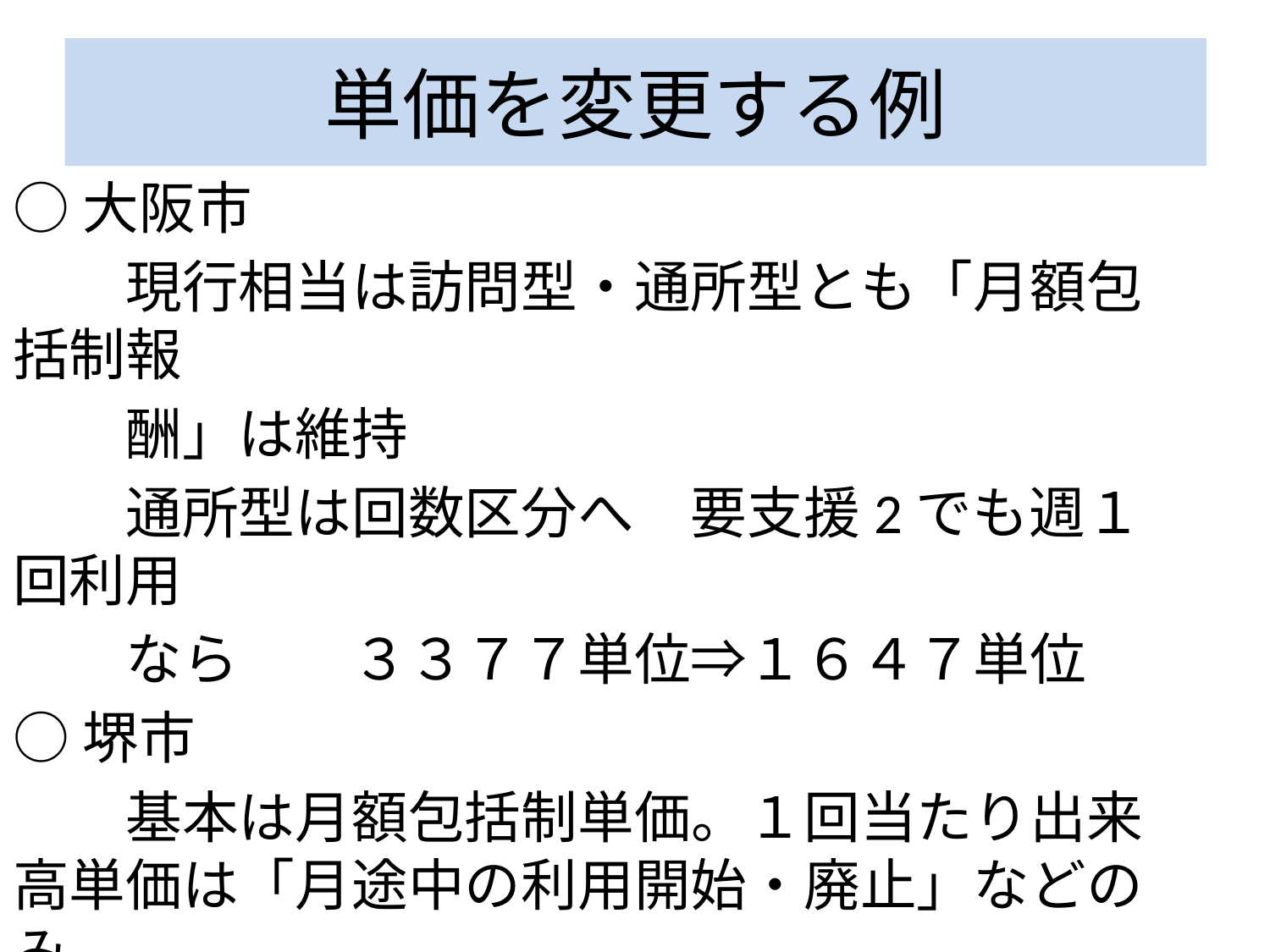

# 単価を変更する例
○大阪市
　　現行相当は訪問型・通所型とも「月額包括制報
　　酬」は維持
　　通所型は回数区分へ　要支援2でも週１回利用
　　なら　　３３７７単位⇒１６４７単位
○堺市
　　基本は月額包括制単価。１回当たり出来高単価は「月途中の利用開始・廃止」などのみ